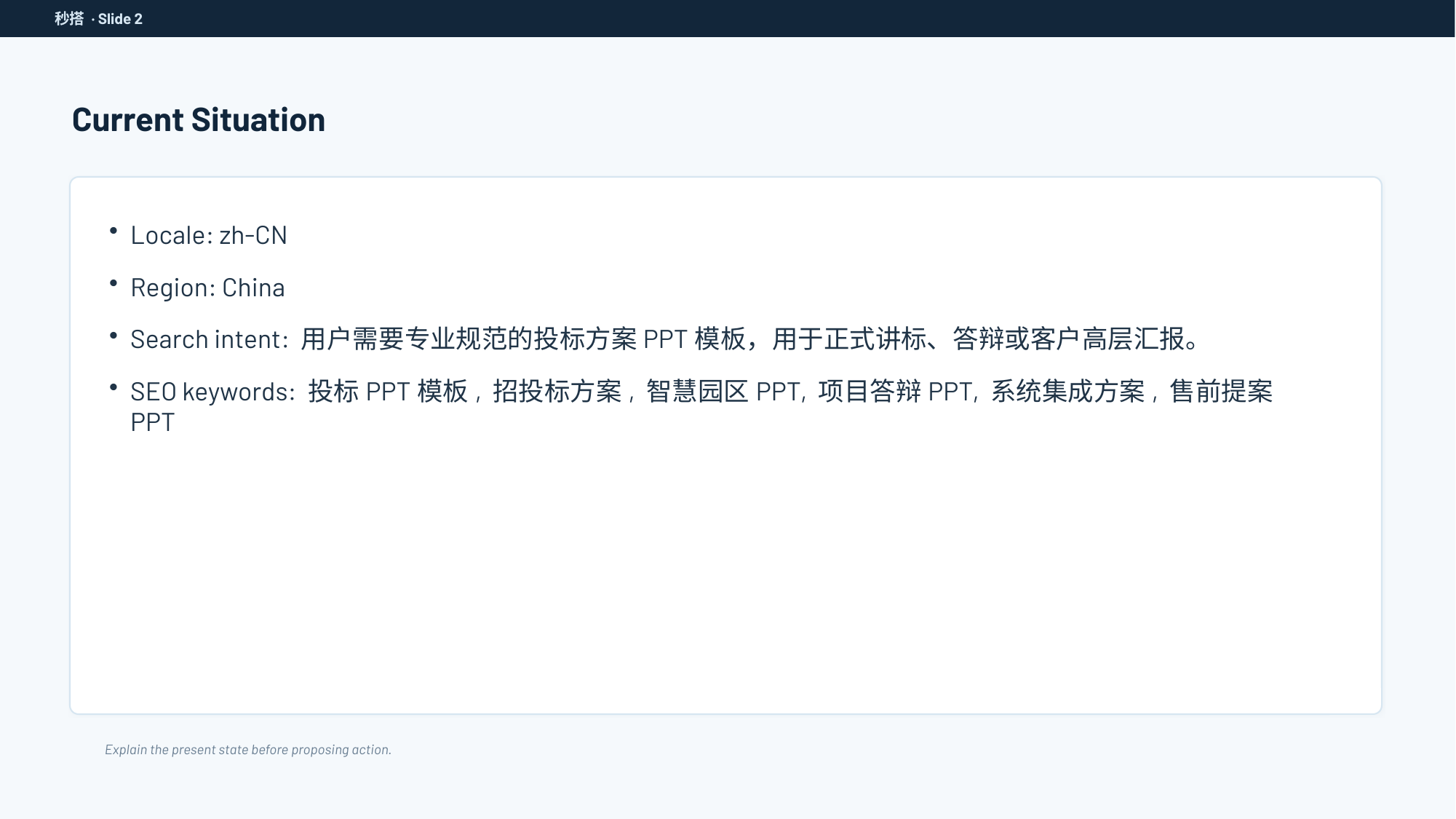

秒搭 · Slide 2
Current Situation

Locale: zh-CN
Region: China
Search intent: 用户需要专业规范的投标方案PPT模板，用于正式讲标、答辩或客户高层汇报。
SEO keywords: 投标PPT模板, 招投标方案, 智慧园区PPT, 项目答辩PPT, 系统集成方案, 售前提案PPT
Explain the present state before proposing action.